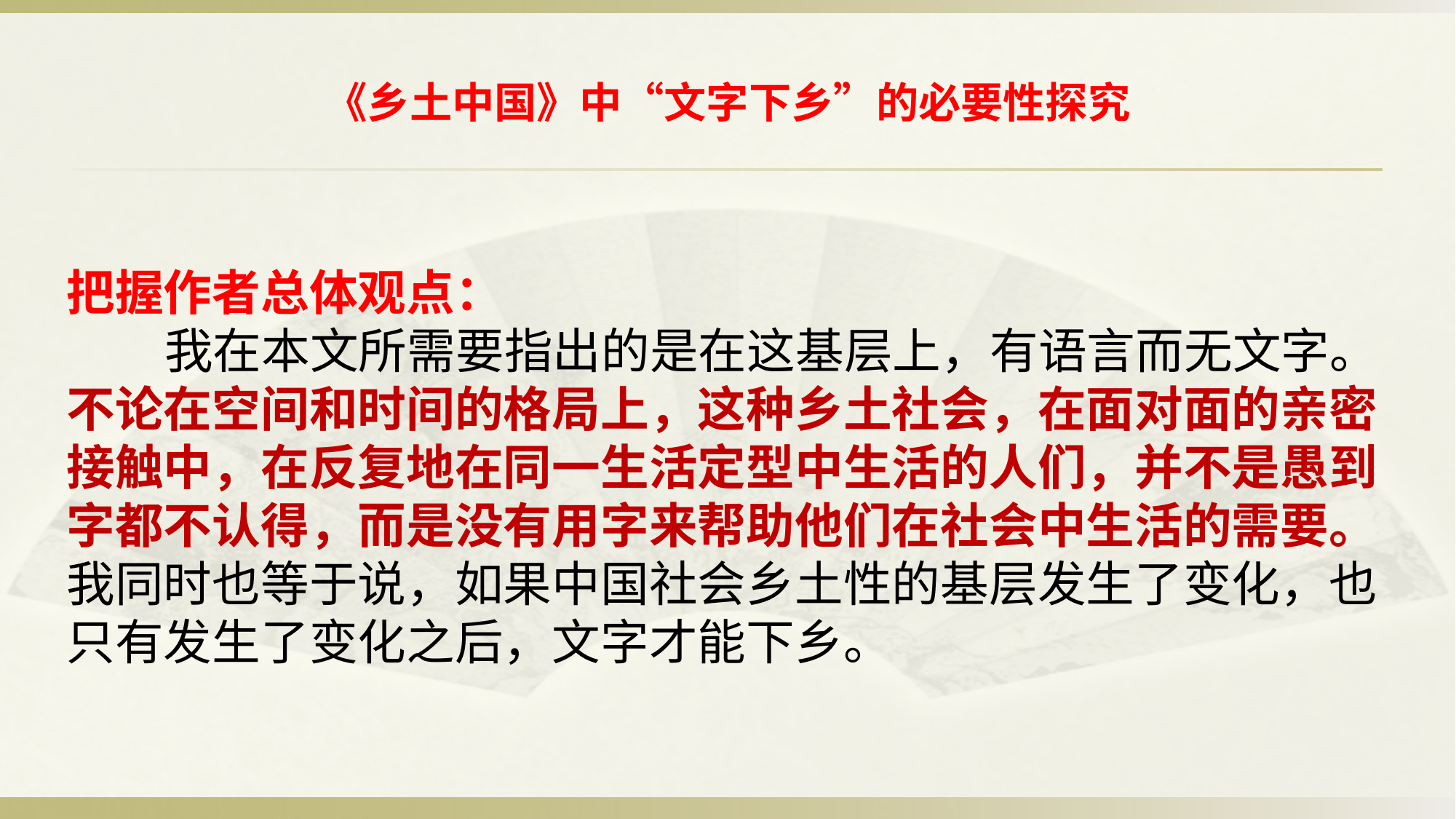

# 《乡土中国》中“文字下乡”的必要性探究
把握作者总体观点：
     我在本文所需要指出的是在这基层上，有语言而无文字。不论在空间和时间的格局上，这种乡土社会，在面对面的亲密接触中，在反复地在同一生活定型中生活的人们，并不是愚到字都不认得，而是没有用字来帮助他们在社会中生活的需要。我同时也等于说，如果中国社会乡土性的基层发生了变化，也只有发生了变化之后，文字才能下乡。